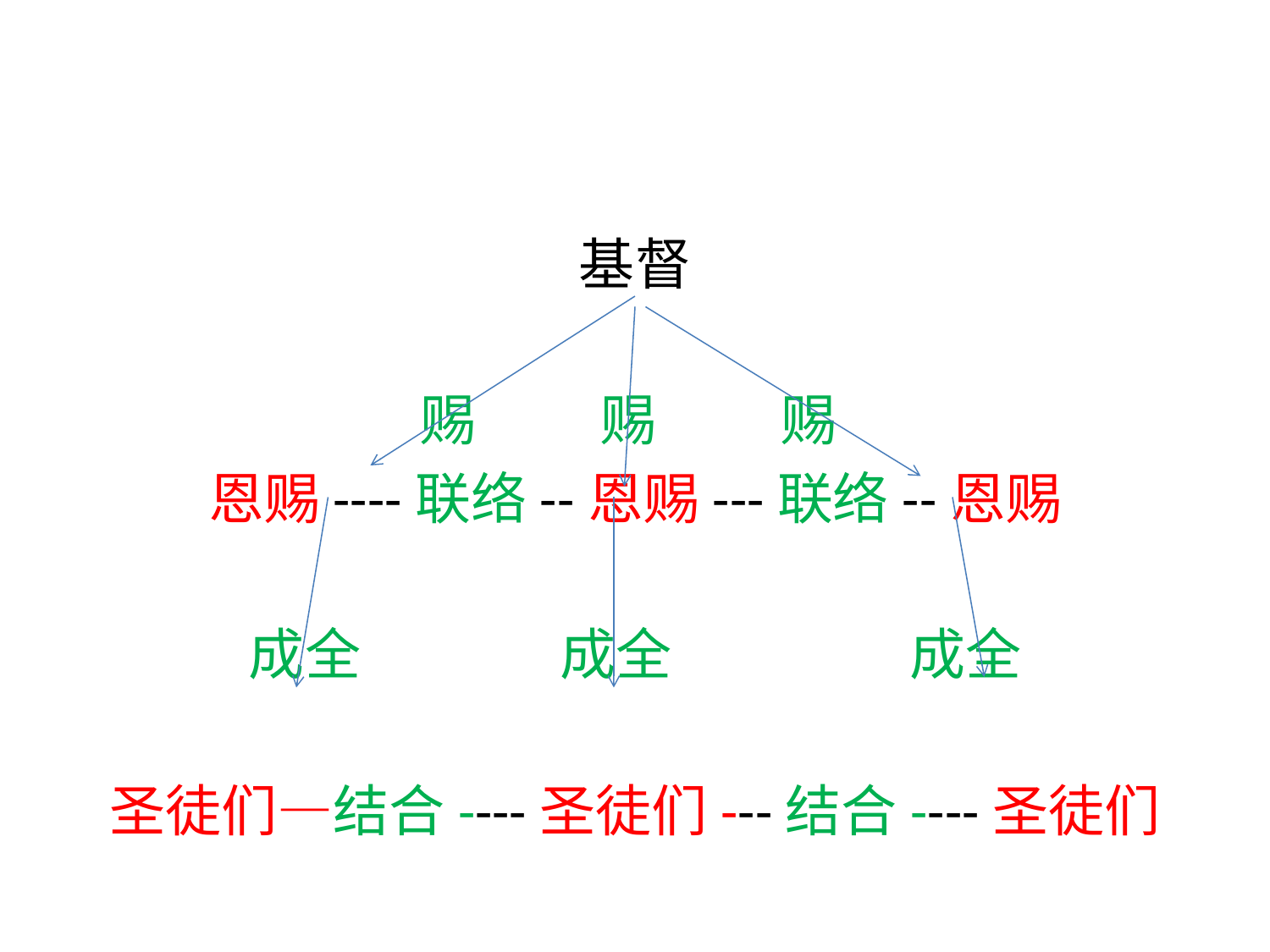

#
基督

赐          赐          赐
恩赐----联络--恩赐---联络--恩赐

成全                成全                   成全

圣徒们—结合----圣徒们---结合----圣徒们